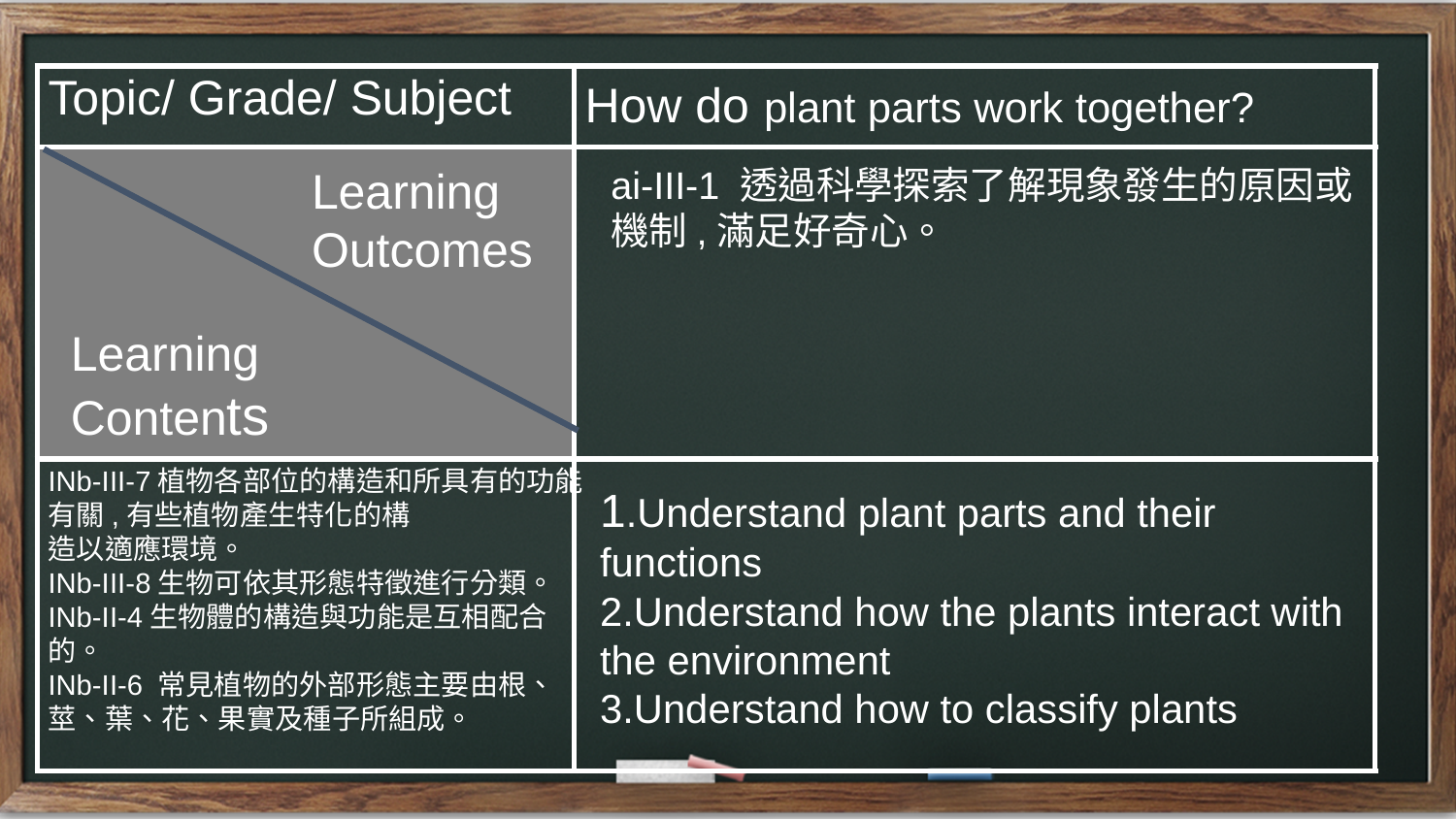

| Topic/ Grade/ Subject | How do plant parts work together? |
| --- | --- |
|  |  |
|  |  |
Learning Outcomes
ai-III-1 透過科學探索了解現象發生的原因或機制,滿足好奇心。
Learning Contents
INb-III-7植物各部位的構造和所具有的功能有關,有些植物產生特化的構
造以適應環境。
INb-III-8生物可依其形態特徵進行分類。
INb-II-4生物體的構造與功能是互相配合的。
INb-II-6 常見植物的外部形態主要由根、莖、葉、花、果實及種子所組成。
1.Understand plant parts and their functions
2.Understand how the plants interact with the environment
3.Understand how to classify plants